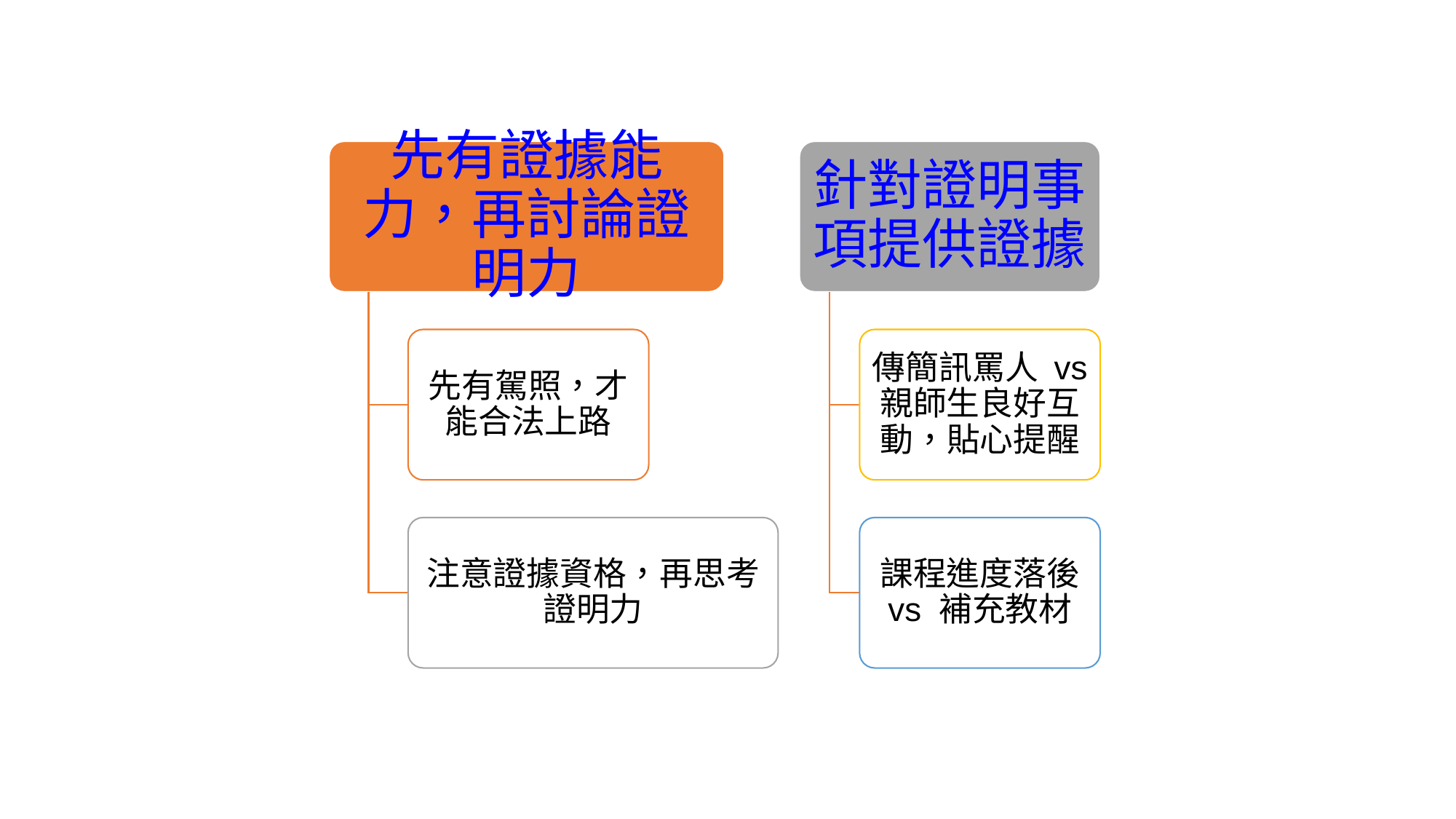

# 有關證據的認定

先有證據能力，再討論證明力
針對證明事項提供證據

先有駕照，才能合法上路
傳簡訊罵人 vs 親師生良好互動，貼心提醒

注意證據資格，再思考證明力
課程進度落後 vs 補充教材